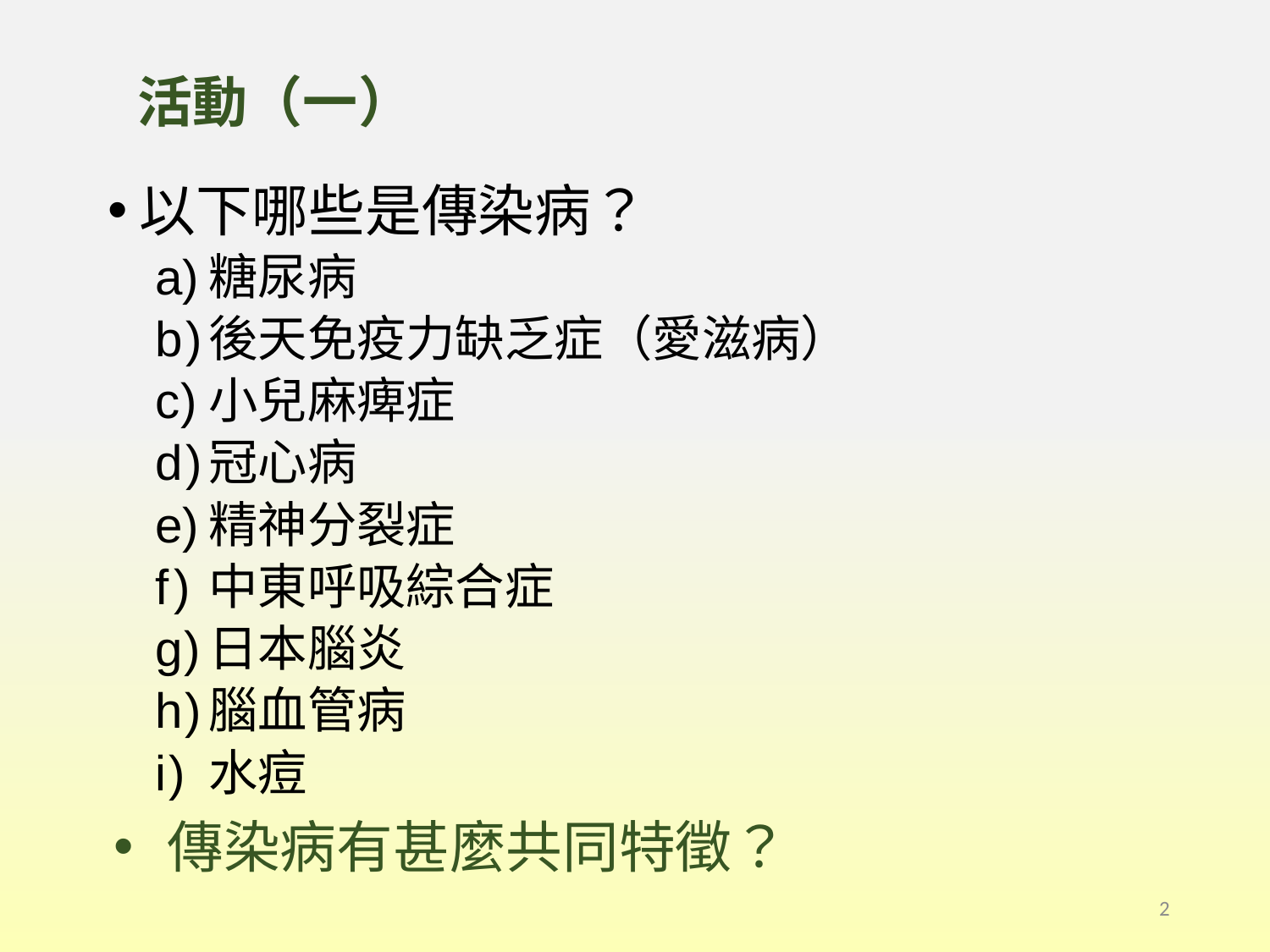

# 活動（一）
以下哪些是傳染病？
糖尿病
後天免疫力缺乏症（愛滋病）
小兒麻痺症
冠心病
精神分裂症
中東呼吸綜合症
日本腦炎
腦血管病
水痘
傳染病有甚麼共同特徵？
2